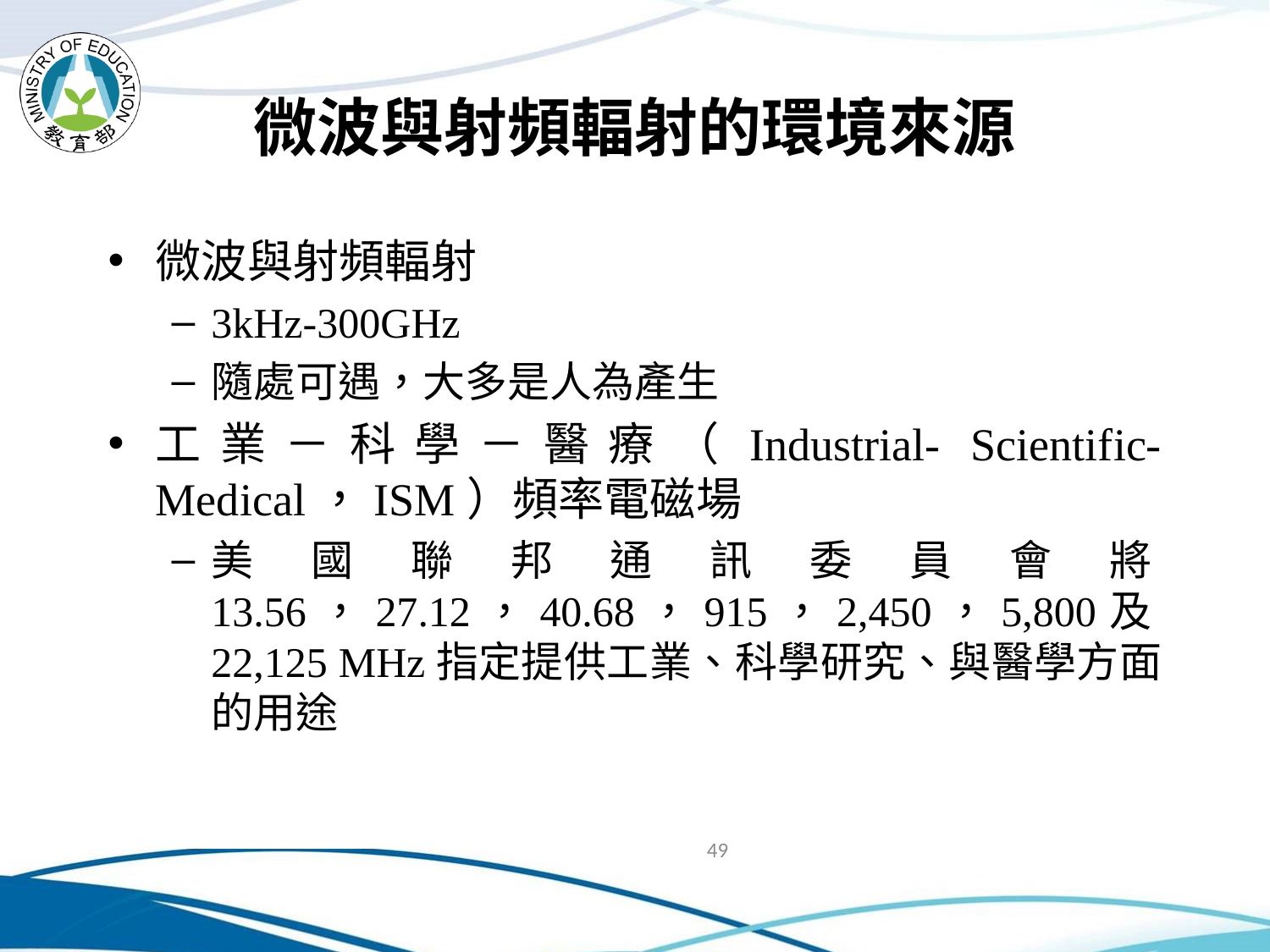

# 微波與射頻輻射的環境來源
微波與射頻輻射
3kHz-300GHz
隨處可遇，大多是人為產生
工業－科學－醫療（Industrial- Scientific-Medical，ISM）頻率電磁場
美國聯邦通訊委員會將13.56，27.12，40.68，915，2,450，5,800及22,125 MHz指定提供工業、科學研究、與醫學方面的用途
49